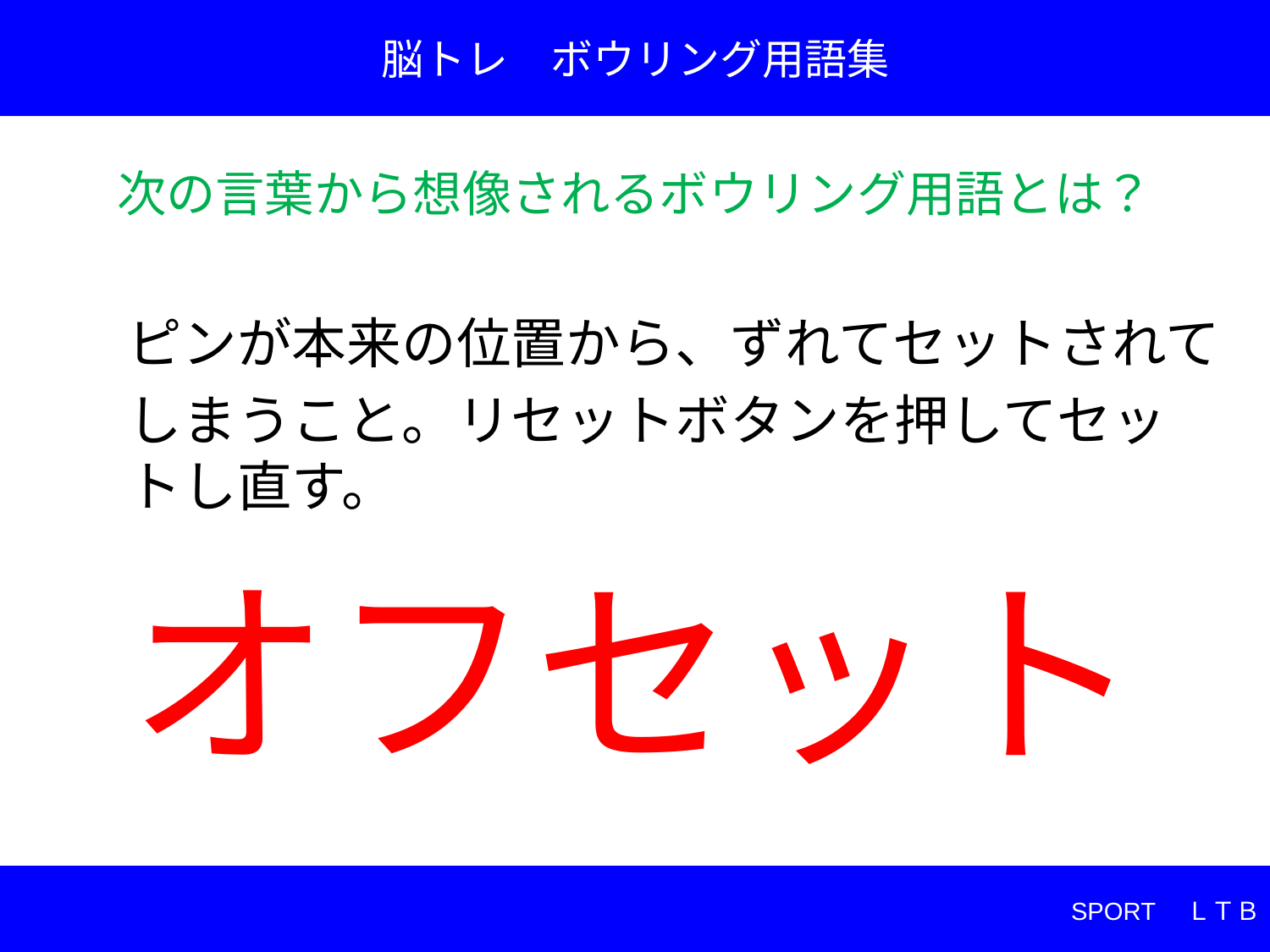

脳トレ　ボウリング用語集
次の言葉から想像されるボウリング用語とは？
ピンが本来の位置から、ずれてセットされて
しまうこと。リセットボタンを押してセットし直す。
# オフセット
SPORT　ＬＴＢ